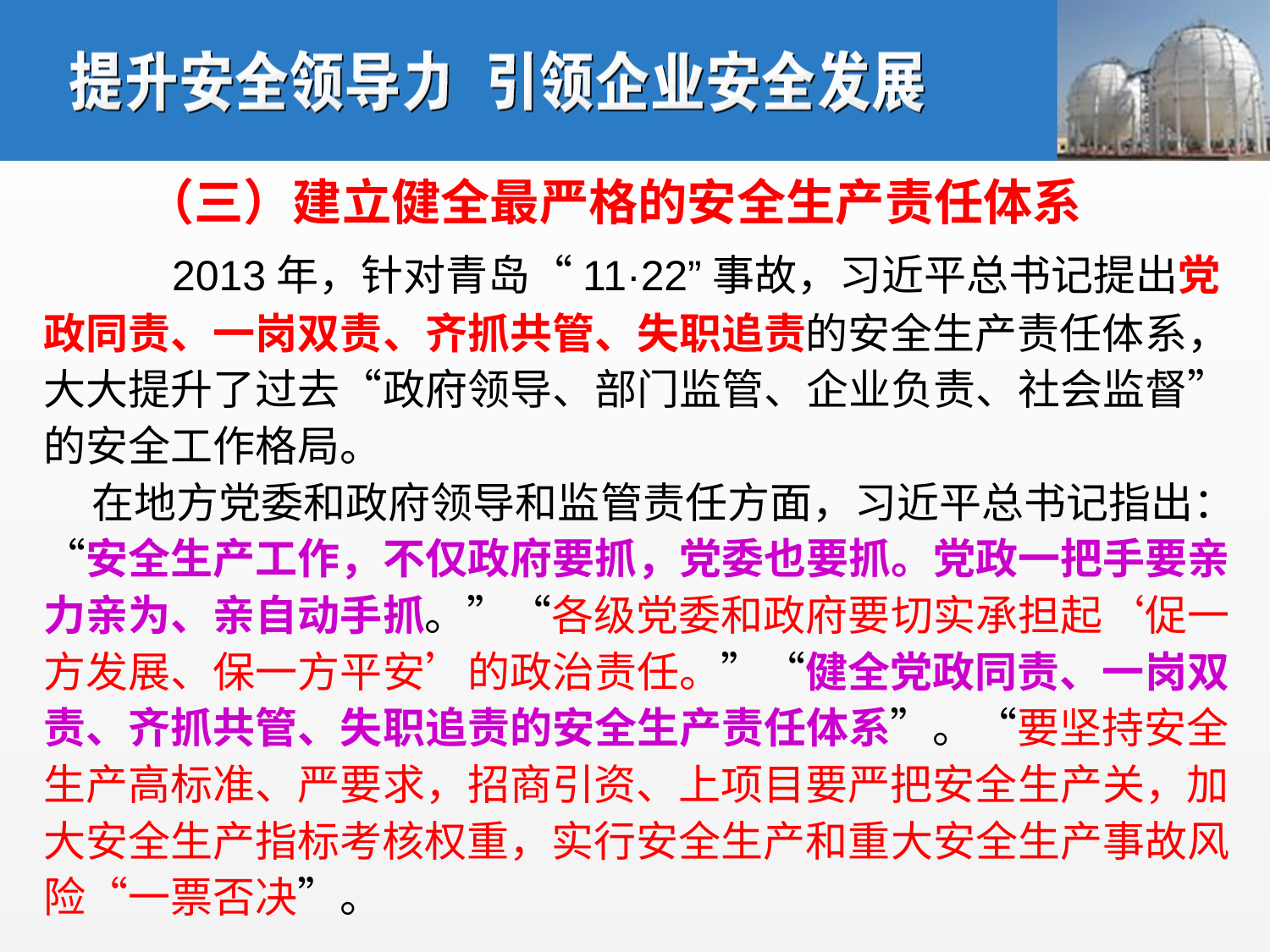

（三）建立健全最严格的安全生产责任体系
     　2013年，针对青岛“11·22”事故，习近平总书记提出党政同责、一岗双责、齐抓共管、失职追责的安全生产责任体系，大大提升了过去“政府领导、部门监管、企业负责、社会监督”的安全工作格局。
    在地方党委和政府领导和监管责任方面，习近平总书记指出：“安全生产工作，不仅政府要抓，党委也要抓。党政一把手要亲力亲为、亲自动手抓。”“各级党委和政府要切实承担起‘促一方发展、保一方平安’的政治责任。”“健全党政同责、一岗双责、齐抓共管、失职追责的安全生产责任体系”。“要坚持安全生产高标准、严要求，招商引资、上项目要严把安全生产关，加大安全生产指标考核权重，实行安全生产和重大安全生产事故风险“一票否决”。
8